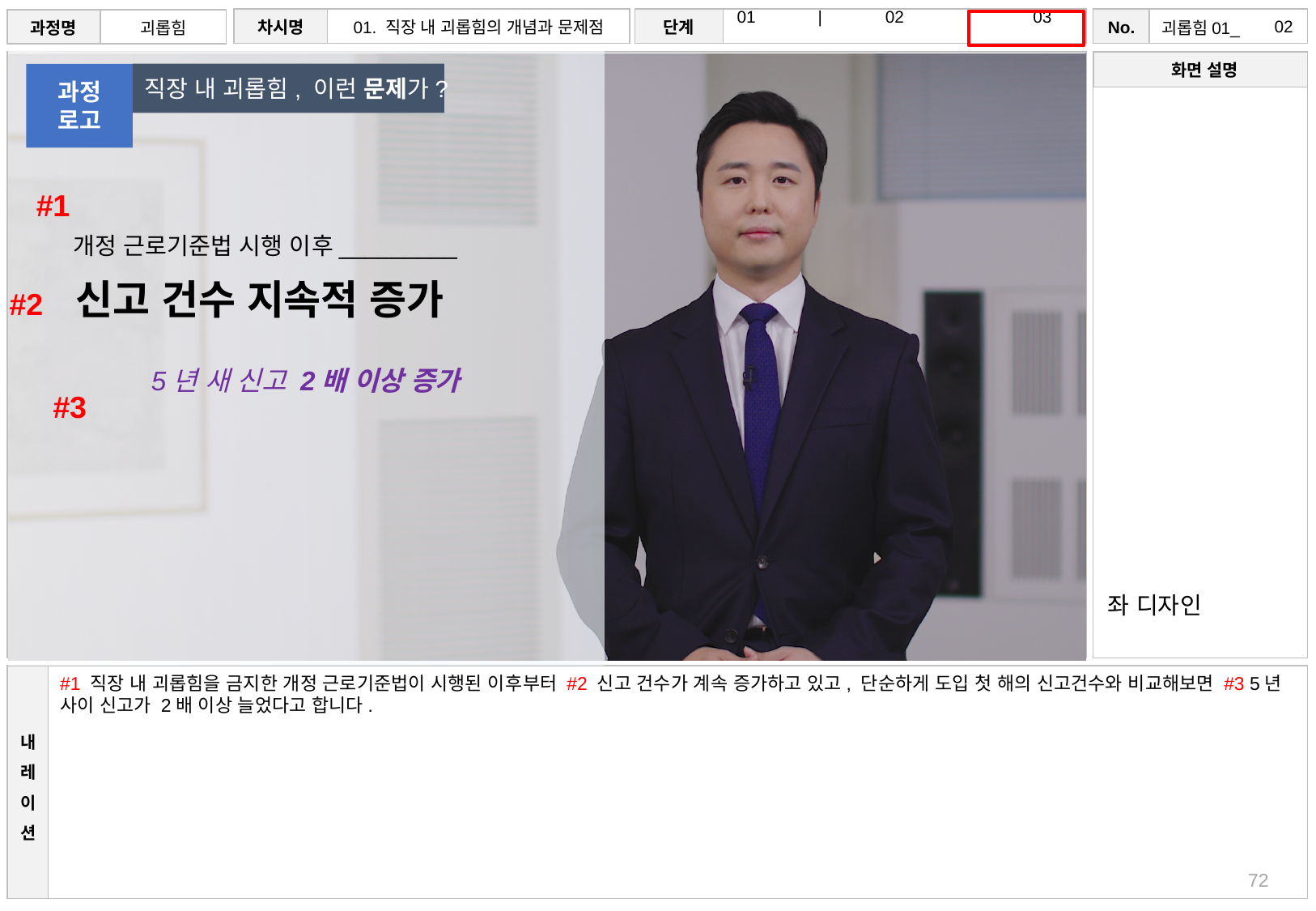

# 02
직장 내 괴롭힘, 이런 문제가?
과정
로고
#1

개정 근로기준법 시행 이후_________
신고 건수 지속적 증가
#2
5년 새 신고 2배 이상 증가
#3
좌 디자인
#1 직장 내 괴롭힘을 금지한 개정 근로기준법이 시행된 이후부터 #2 신고 건수가 계속 증가하고 있고, 단순하게 도입 첫 해의 신고건수와 비교해보면 #3 5년 사이 신고가 2배 이상 늘었다고 합니다.
72